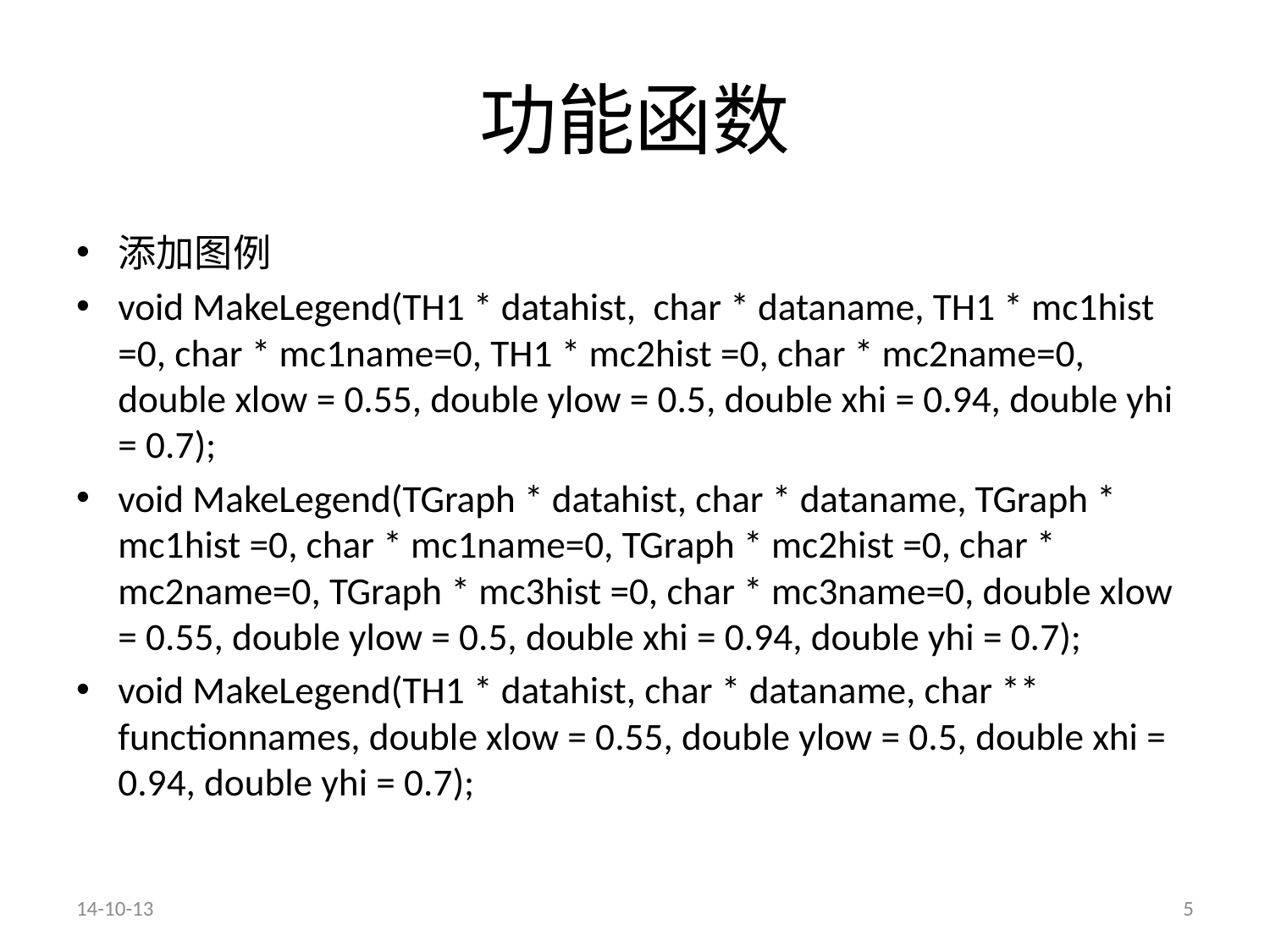

# 功能函数
添加图例
void MakeLegend(TH1 * datahist,  char * dataname, TH1 * mc1hist =0, char * mc1name=0, TH1 * mc2hist =0, char * mc2name=0, double xlow = 0.55, double ylow = 0.5, double xhi = 0.94, double yhi = 0.7);
void MakeLegend(TGraph * datahist, char * dataname, TGraph * mc1hist =0, char * mc1name=0, TGraph * mc2hist =0, char * mc2name=0, TGraph * mc3hist =0, char * mc3name=0, double xlow = 0.55, double ylow = 0.5, double xhi = 0.94, double yhi = 0.7);
void MakeLegend(TH1 * datahist, char * dataname, char ** functionnames, double xlow = 0.55, double ylow = 0.5, double xhi = 0.94, double yhi = 0.7);
14-10-13
5